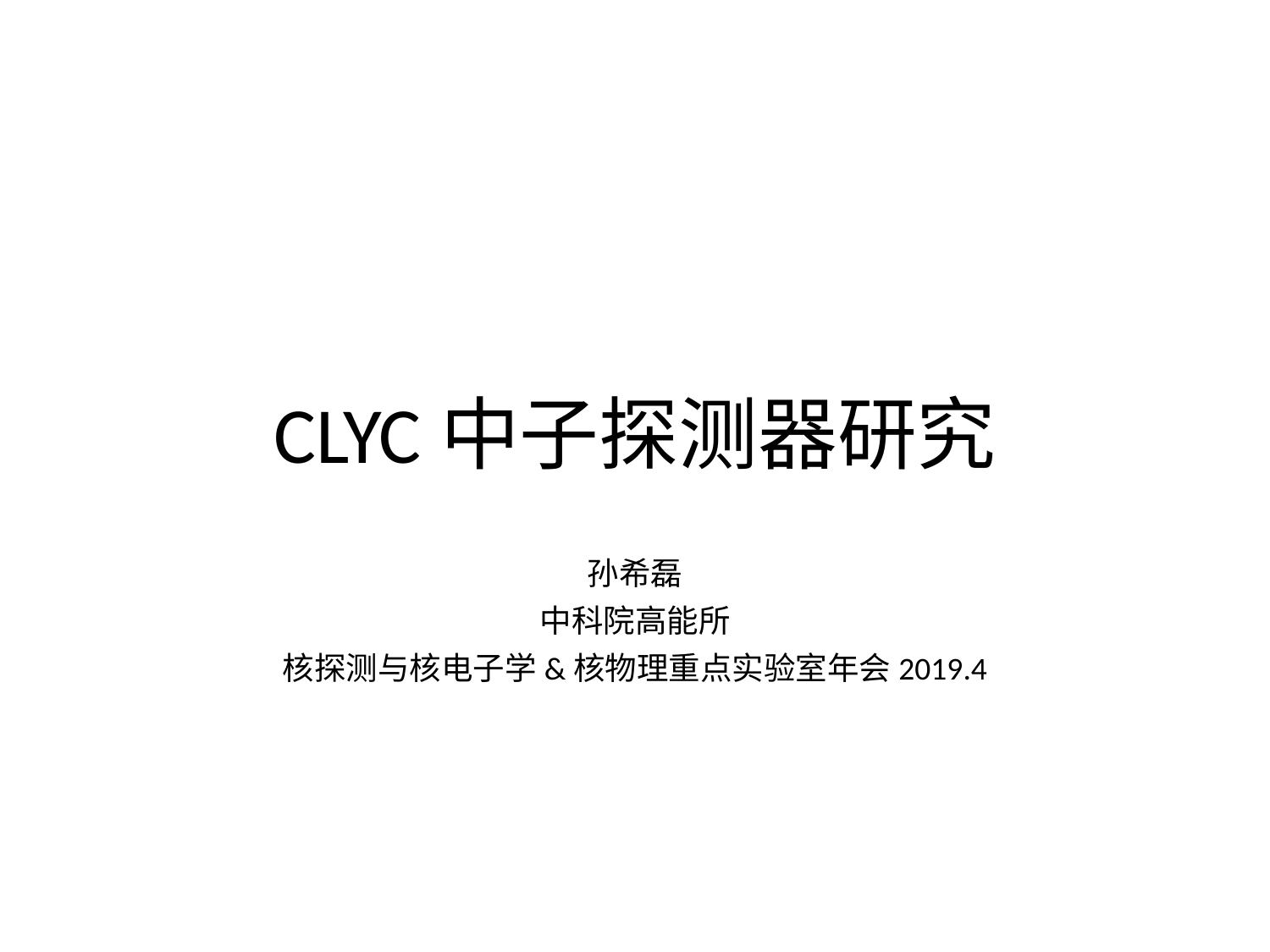

# CLYC中子探测器研究

孙希磊
中科院高能所
核探测与核电子学&核物理重点实验室年会2019.4